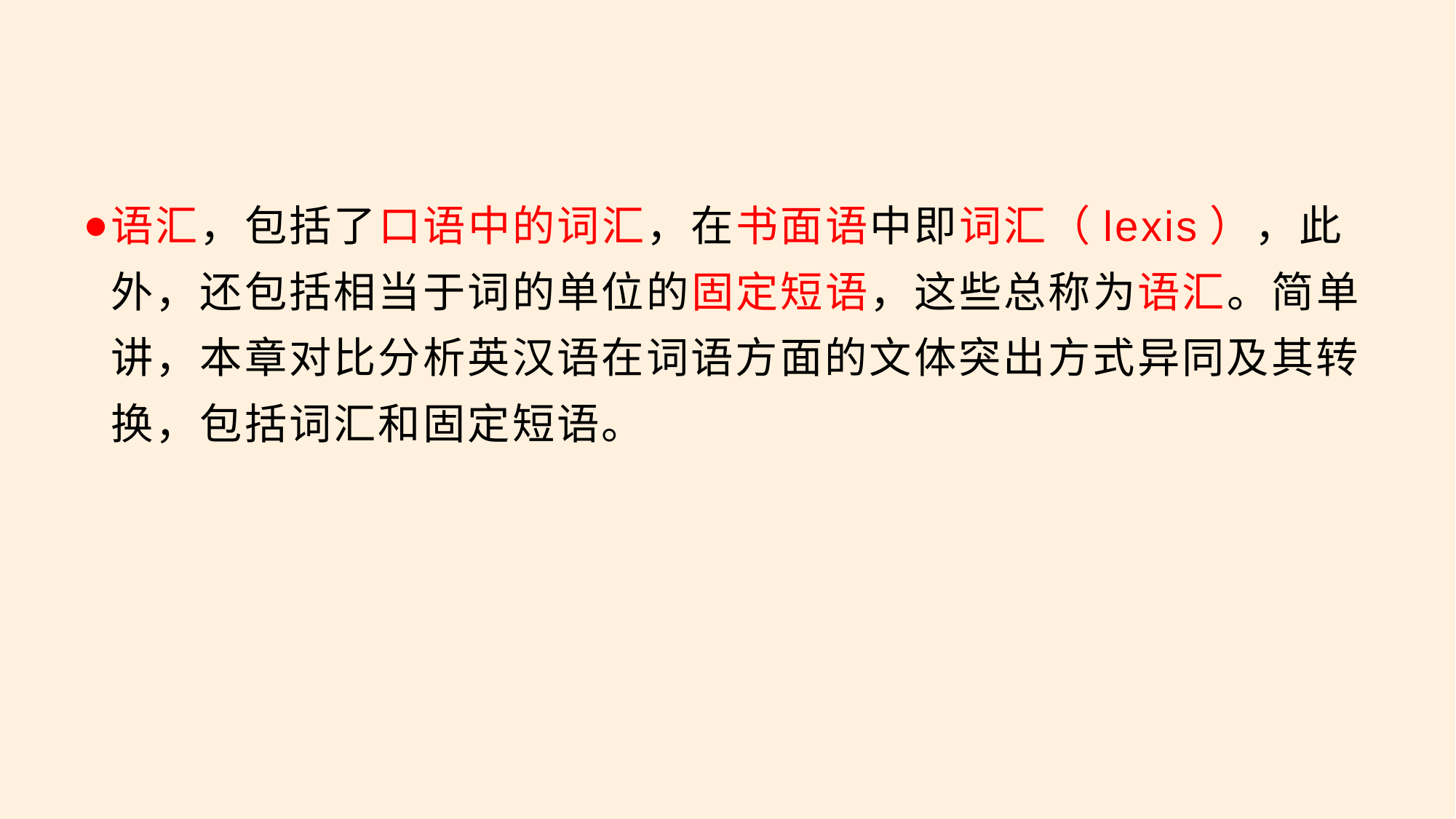

#
语汇，包括了口语中的词汇，在书面语中即词汇（lexis），此外，还包括相当于词的单位的固定短语，这些总称为语汇。简单讲，本章对比分析英汉语在词语方面的文体突出方式异同及其转换，包括词汇和固定短语。